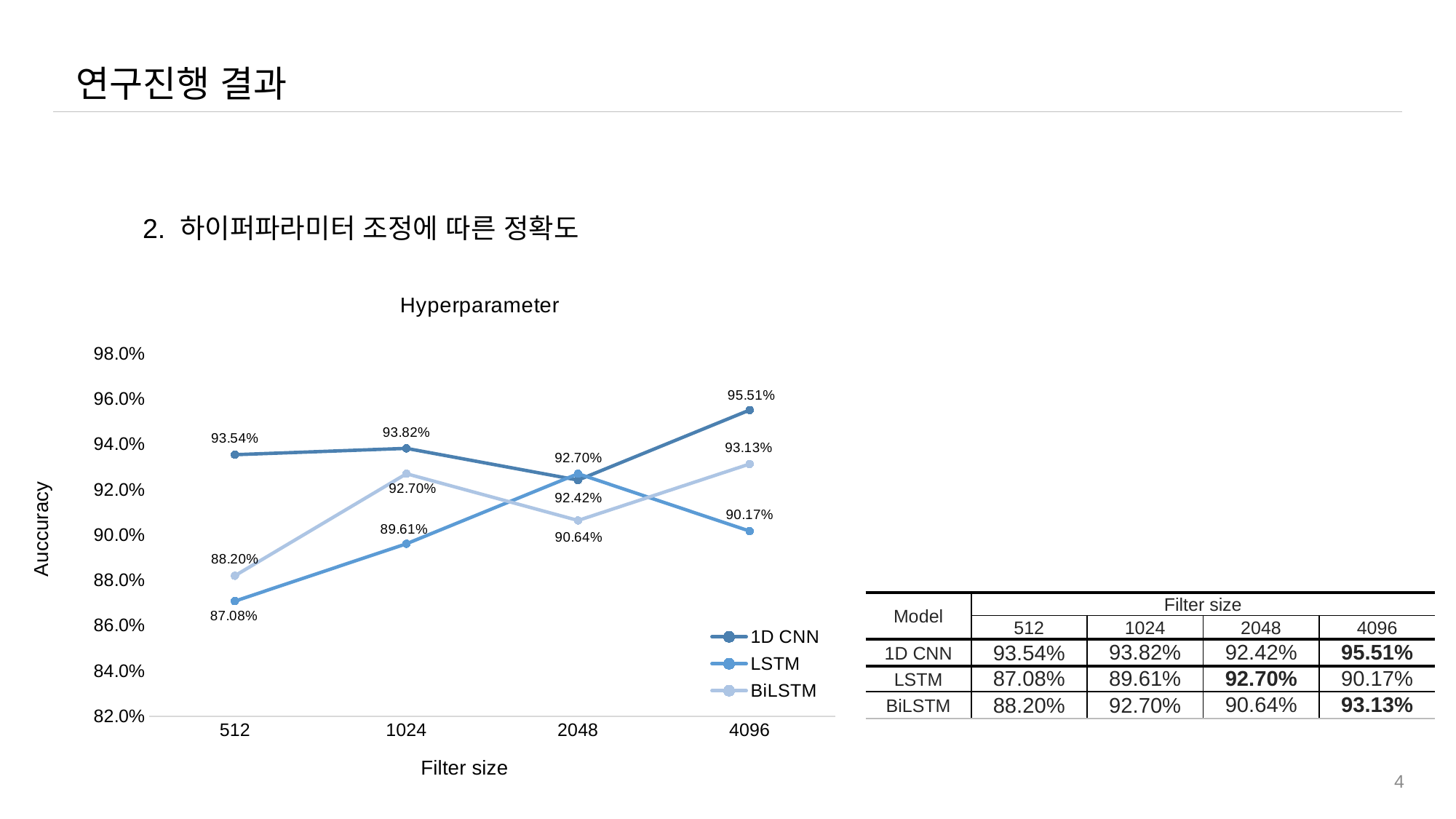

연구진행 결과
2. 하이퍼파라미터 조정에 따른 정확도

### Chart: Hyperparameter

| Category | 1D CNN | LSTM | BiLSTM |
|---|---|---|---|
| 512 | 0.9354 | 0.8708 | 0.882 |
| 1024 | 0.9382 | 0.8961 | 0.927 |
| 2048 | 0.9242 | 0.927 | 0.9064 |
| 4096 | 0.9551 | 0.9017 | 0.9313 |
| Model | Filter size | 비 기준점 기반 분할 데이터 |  |  |
| --- | --- | --- | --- | --- |
|  | 512 | 1024 | 2048 | 4096 |
| 1D CNN | 93.54% | 93.82% | 92.42% | 95.51% |
| LSTM | 87.08% | 89.61% | 92.70% | 90.17% |
| BiLSTM | 88.20% | 92.70% | 90.64% | 93.13% |
4